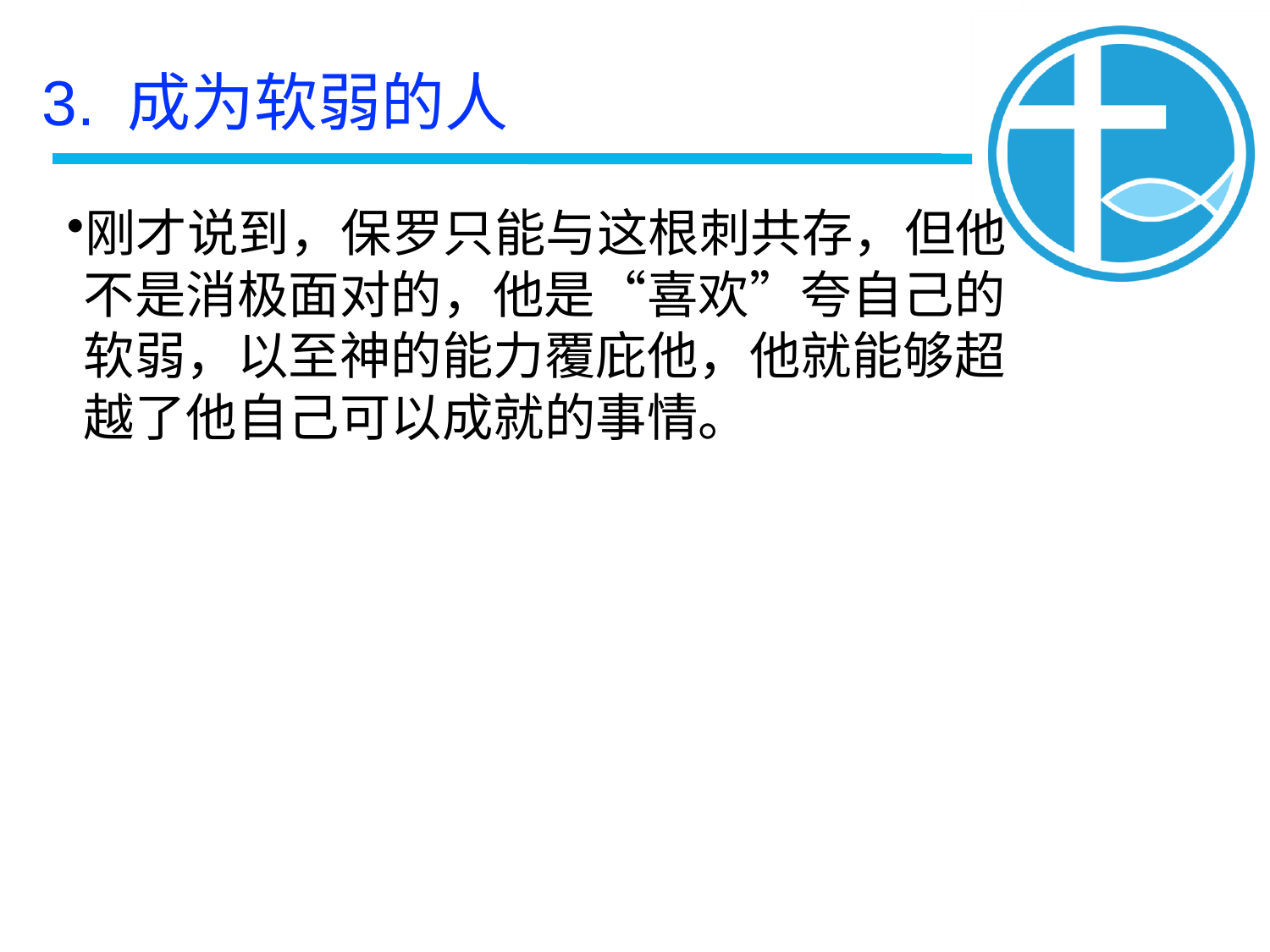

3. 成为软弱的人
刚才说到，保罗只能与这根刺共存，但他不是消极面对的，他是“喜欢”夸自己的软弱，以至神的能力覆庇他，他就能够超越了他自己可以成就的事情。